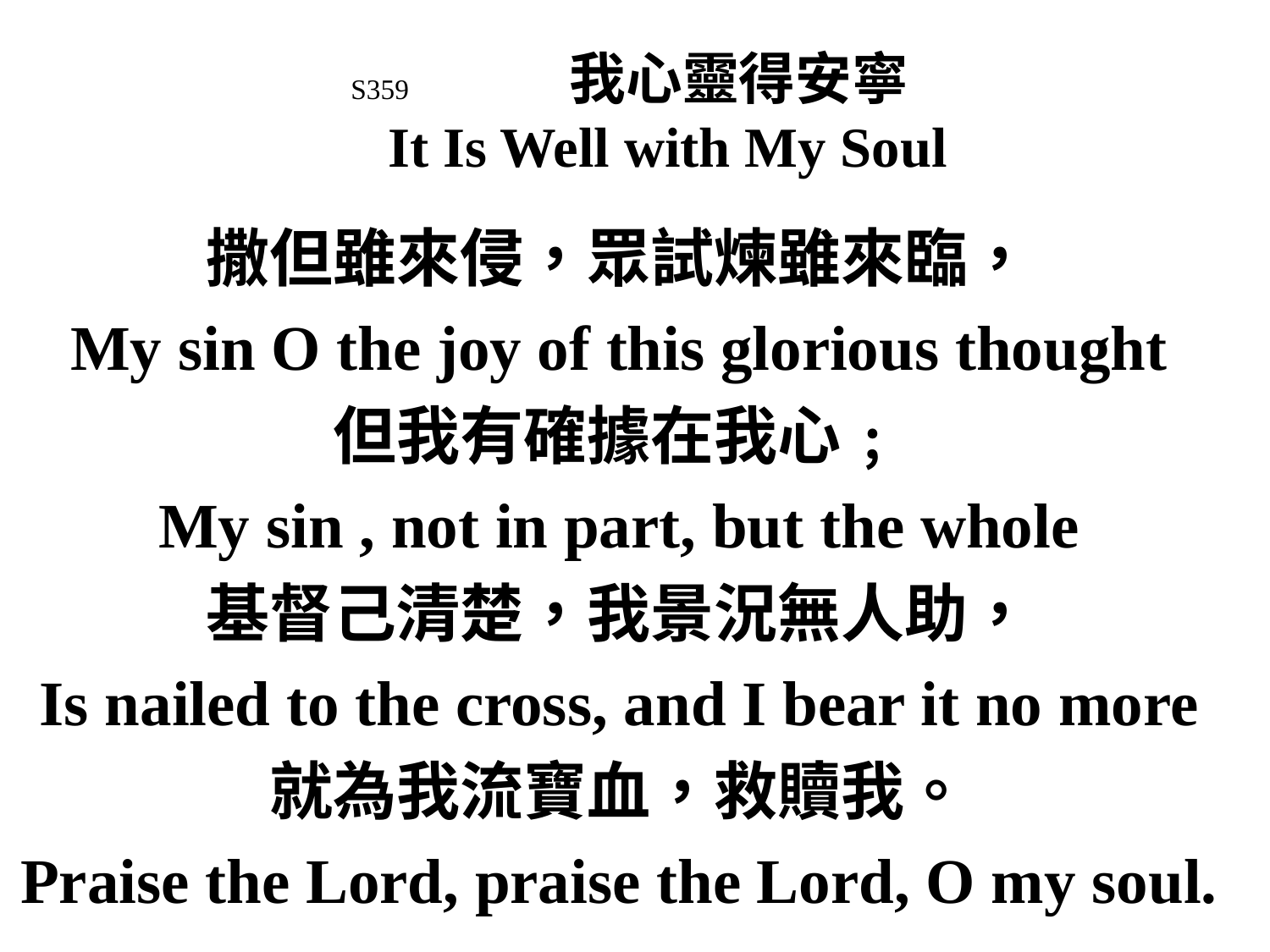

# S359                      我心靈得安寧 It Is Well with My Soul
撒但雖來侵，眾試煉雖來臨，
My sin O the joy of this glorious thought
但我有確據在我心﹔
My sin , not in part, but the whole
基督己清楚，我景況無人助，
Is nailed to the cross, and I bear it no more
就為我流寶血，救贖我。
Praise the Lord, praise the Lord, O my soul.